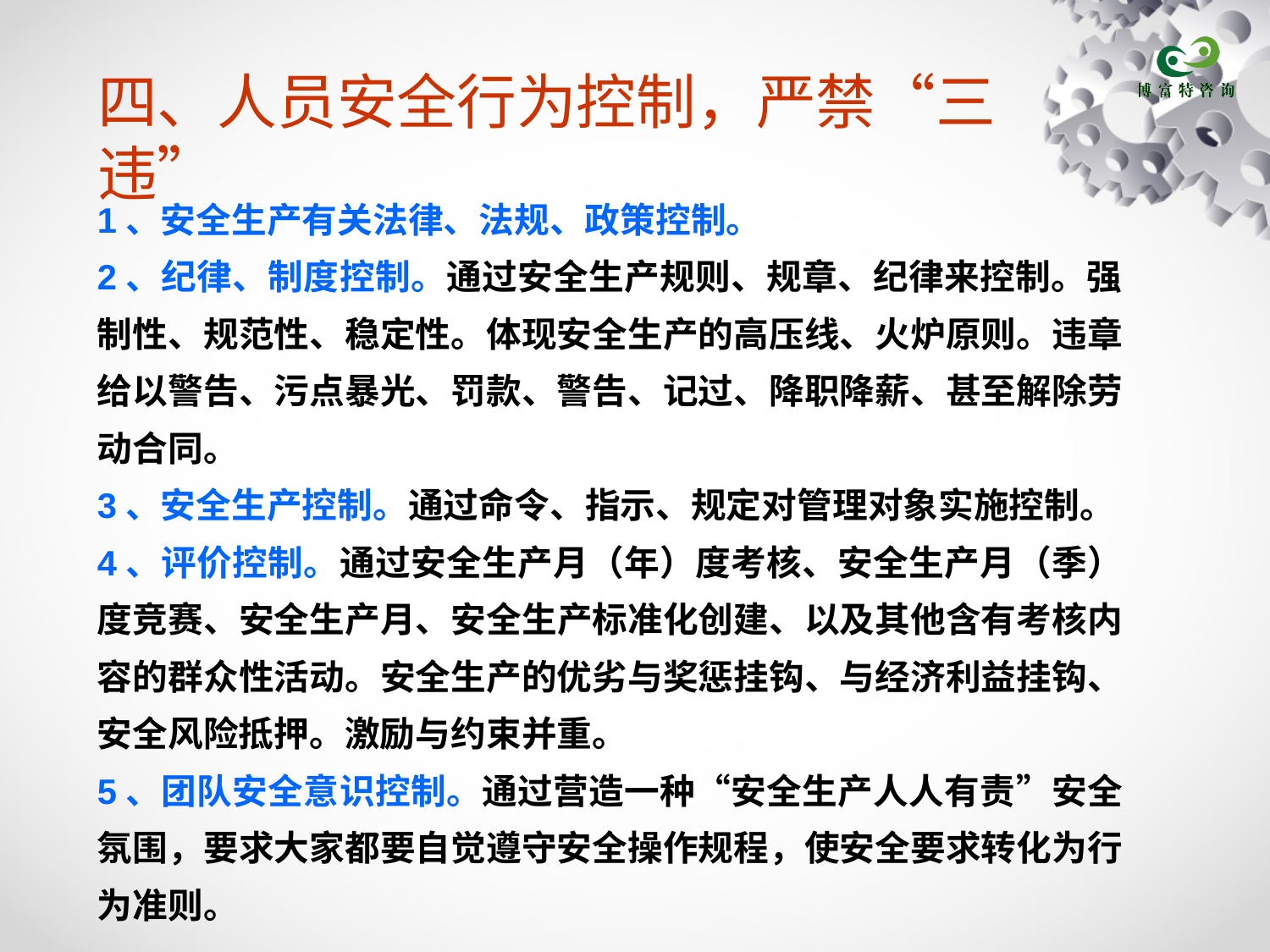

# 四、人员安全行为控制，严禁“三违”
1、安全生产有关法律、法规、政策控制。
2、纪律、制度控制。通过安全生产规则、规章、纪律来控制。强制性、规范性、稳定性。体现安全生产的高压线、火炉原则。违章给以警告、污点暴光、罚款、警告、记过、降职降薪、甚至解除劳动合同。
3、安全生产控制。通过命令、指示、规定对管理对象实施控制。
4、评价控制。通过安全生产月（年）度考核、安全生产月（季）度竞赛、安全生产月、安全生产标准化创建、以及其他含有考核内容的群众性活动。安全生产的优劣与奖惩挂钩、与经济利益挂钩、安全风险抵押。激励与约束并重。
5、团队安全意识控制。通过营造一种“安全生产人人有责”安全氛围，要求大家都要自觉遵守安全操作规程，使安全要求转化为行为准则。